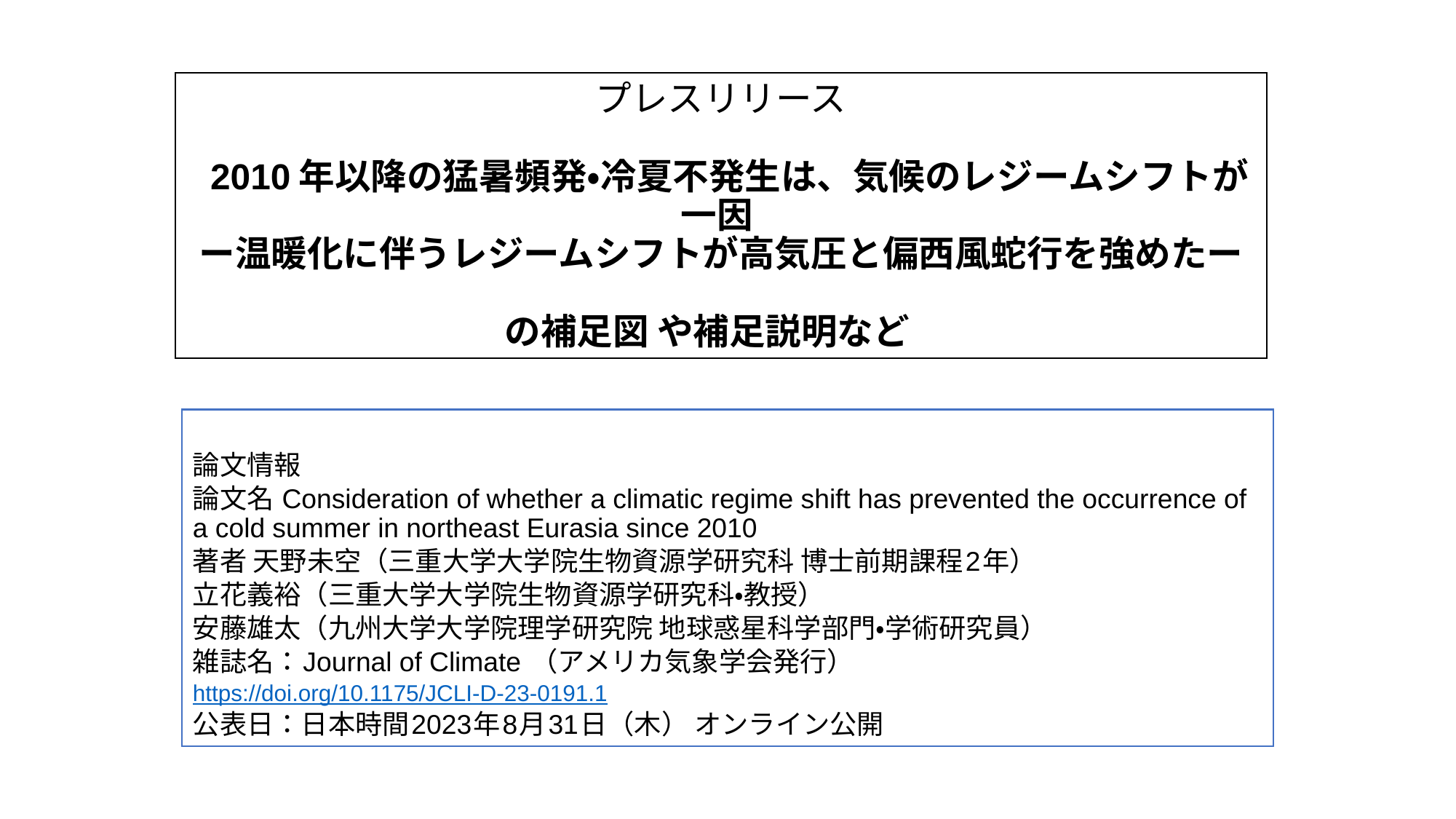

# プレスリリース 2010年以降の猛暑頻発・冷夏不発生は、気候のレジームシフトが一因 ー温暖化に伴うレジームシフトが高気圧と偏西風蛇行を強めたー の補足図 や補足説明など

論文情報
論文名 Consideration of whether a climatic regime shift has prevented the occurrence of a cold summer in northeast Eurasia since 2010
著者 天野未空（三重大学大学院生物資源学研究科 博士前期課程2年）
立花義裕（三重大学大学院生物資源学研究科・教授）
安藤雄太（九州大学大学院理学研究院 地球惑星科学部門・学術研究員）
雑誌名：Journal of Climate （アメリカ気象学会発行）
https://doi.org/10.1175/JCLI-D-23-0191.1
公表日：日本時間2023年8月31日（木） オンライン公開